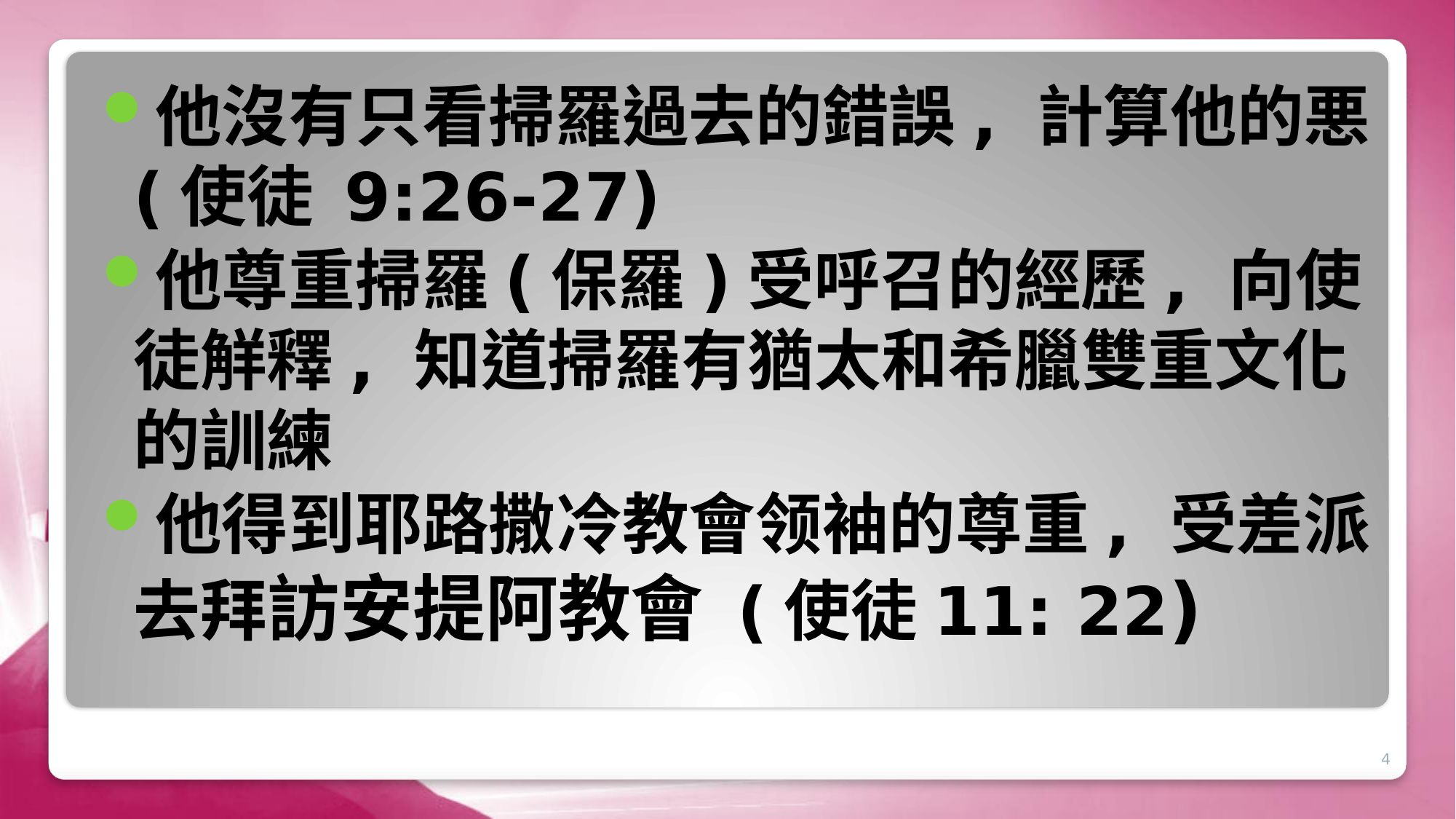

他沒有只看掃羅過去的錯誤, 計算他的悪 (使徒 9:26-27)
他尊重掃羅(保羅)受呼召的經歷, 向使徒觧釋, 知道掃羅有猶太和希臘雙重文化的訓練
他得到耶路撒冷教會领袖的尊重, 受差派去拜訪安提阿教會 (使徒11: 22)

#
4